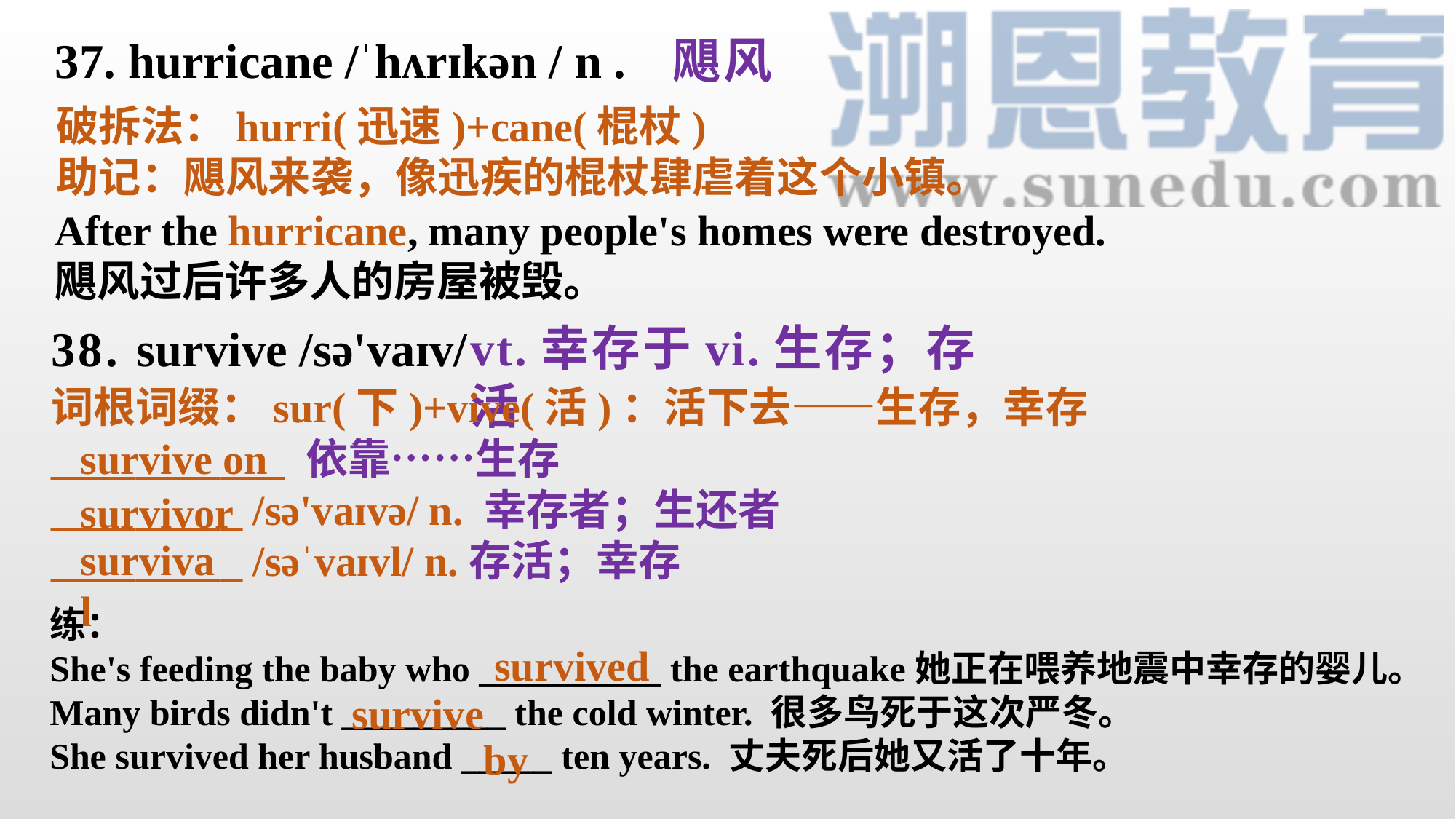

37. hurricane /ˈhʌrɪkən / n .
飓风
破拆法：hurri(迅速)+cane(棍杖)
助记：飓风来袭，像迅疾的棍杖肆虐着这个小镇。
After the hurricane, many people's homes were destroyed.
飓风过后许多人的房屋被毁。
vt.幸存于vi.生存；存活
38. survive /sə'vaɪv/
词根词缀：sur(下)+vive(活)：活下去——生存，幸存
___________ 依靠……生存
_________ /sə'vaɪvə/ n. 幸存者；生还者
_________ /səˈvaɪvl/ n.存活；幸存
survive on
survivor
survival
练：
She's feeding the baby who __________ the earthquake她正在喂养地震中幸存的婴儿。
Many birds didn't _________ the cold winter. 很多鸟死于这次严冬。
She survived her husband _____ ten years. 丈夫死后她又活了十年。
survived
survive
by